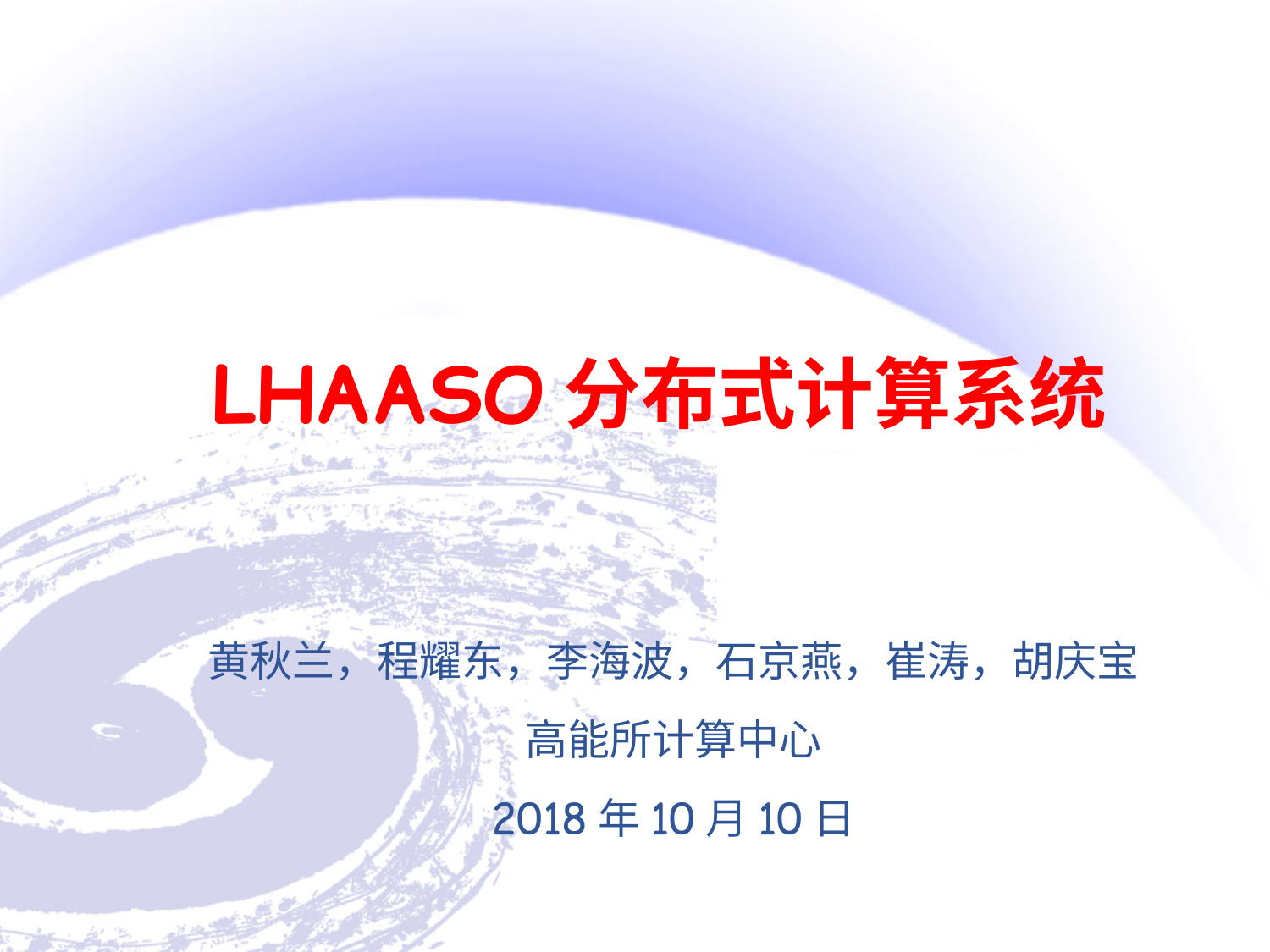

# LHAASO分布式计算系统
黄秋兰，程耀东，李海波，石京燕，崔涛，胡庆宝
高能所计算中心
2018年10月10日